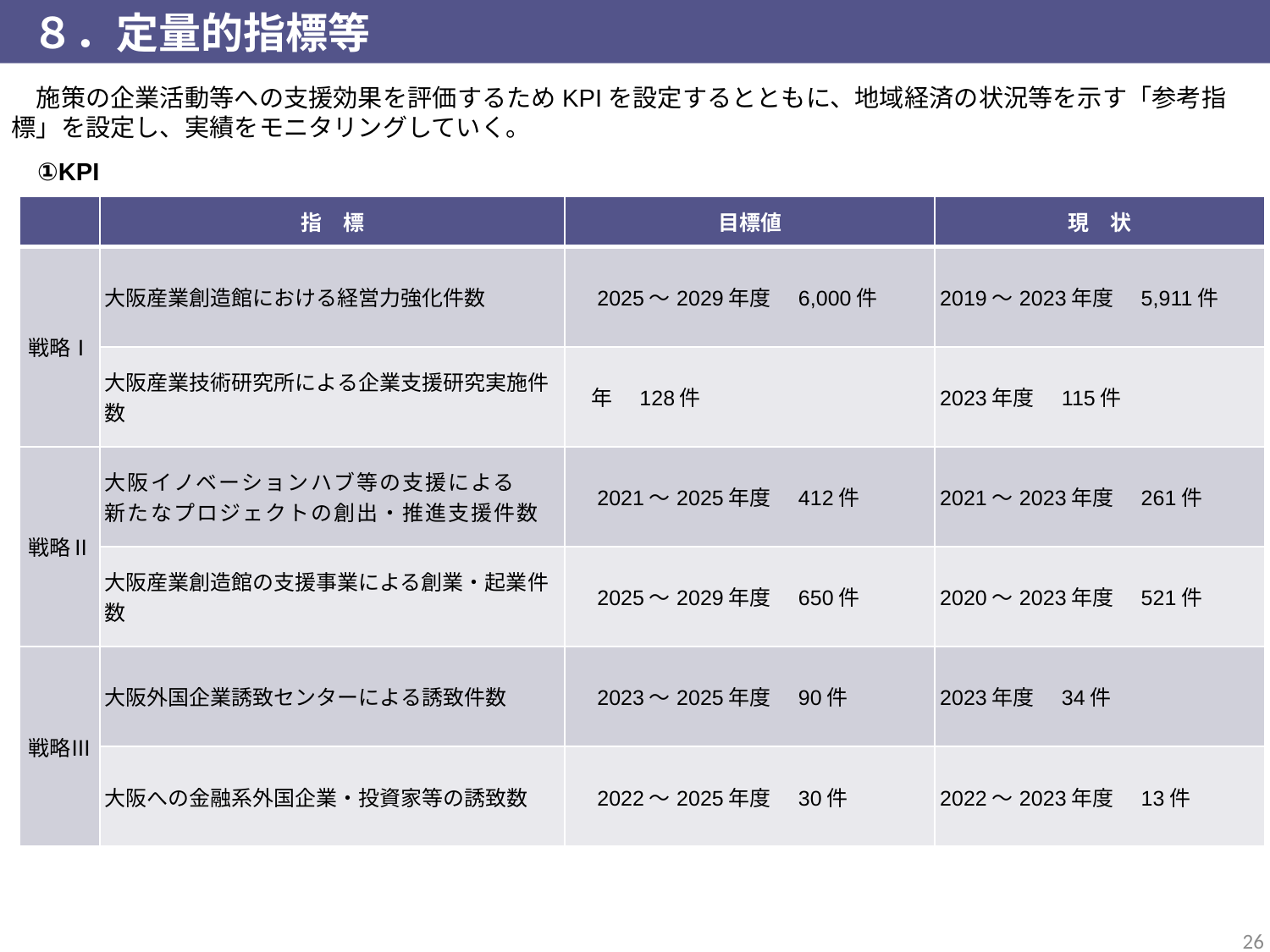

８．定量的指標等
　施策の企業活動等への支援効果を評価するためKPIを設定するとともに、地域経済の状況等を示す「参考指標」を設定し、実績をモニタリングしていく。
①KPI
|  | 指　標 | 目標値 | 現　状 |
| --- | --- | --- | --- |
| 戦略Ⅰ | 大阪産業創造館における経営力強化件数 | 2025～2029年度　6,000件 | 2019～2023年度　5,911件 |
|  | 大阪産業技術研究所による企業支援研究実施件数 | 年　128件 | 2023年度　115件 |
| 戦略Ⅱ | 大阪イノベーションハブ等の支援による 新たなプロジェクトの創出・推進支援件数 | 2021～2025年度　412件 | 2021～2023年度　261件 |
|  | 大阪産業創造館の支援事業による創業・起業件数 | 2025～2029年度　650件 | 2020～2023年度　521件 |
| 戦略Ⅲ | 大阪外国企業誘致センターによる誘致件数 | 2023～2025年度　90件 | 2023年度　34件 |
|  | 大阪への金融系外国企業・投資家等の誘致数 | 2022～2025年度　30件 | 2022～2023年度　13件 |
26